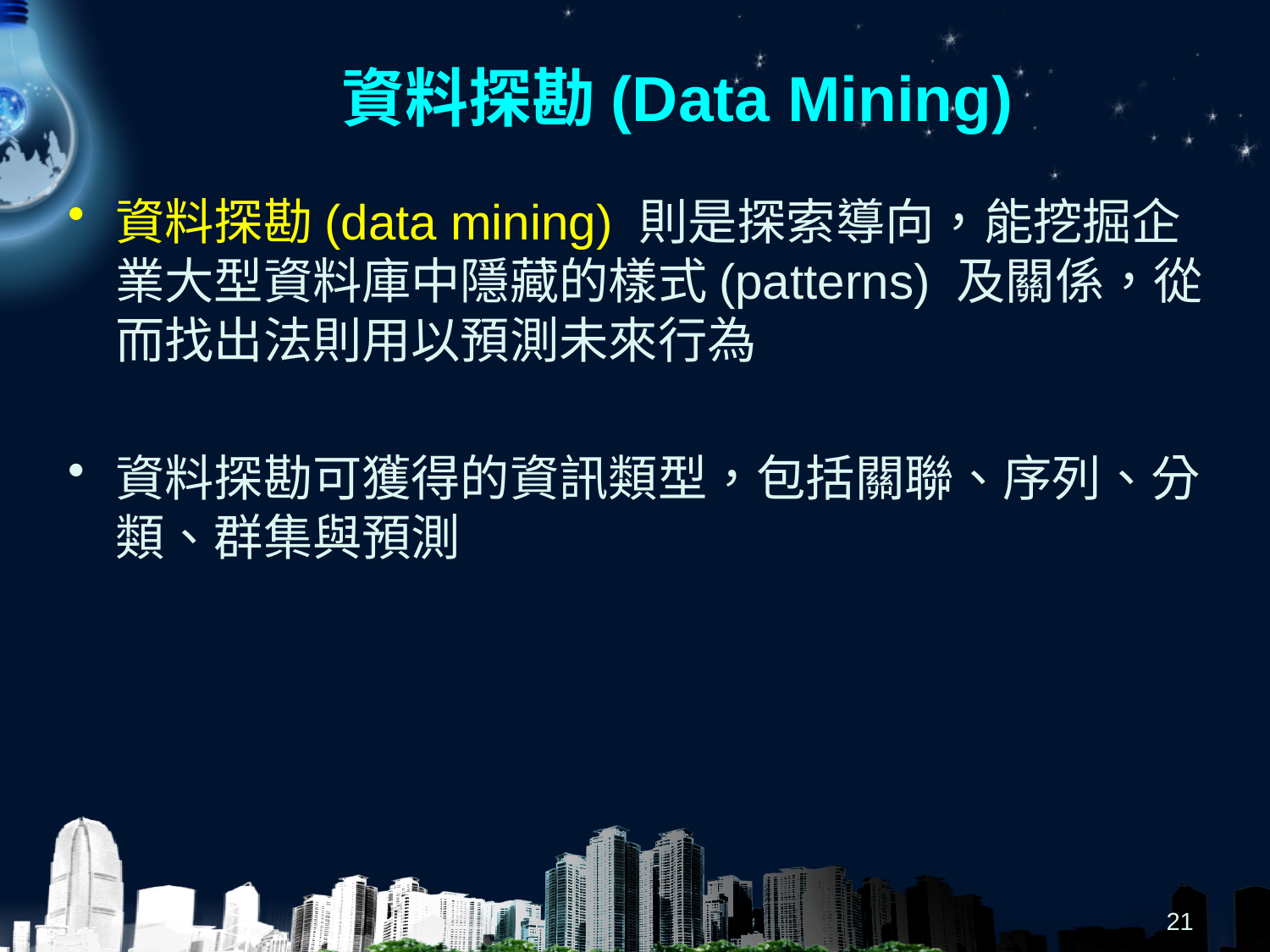

# 資料探勘(Data Mining)
資料探勘(data mining) 則是探索導向，能挖掘企業大型資料庫中隱藏的樣式(patterns) 及關係，從而找出法則用以預測未來行為

資料探勘可獲得的資訊類型，包括關聯、序列、分類、群集與預測
21